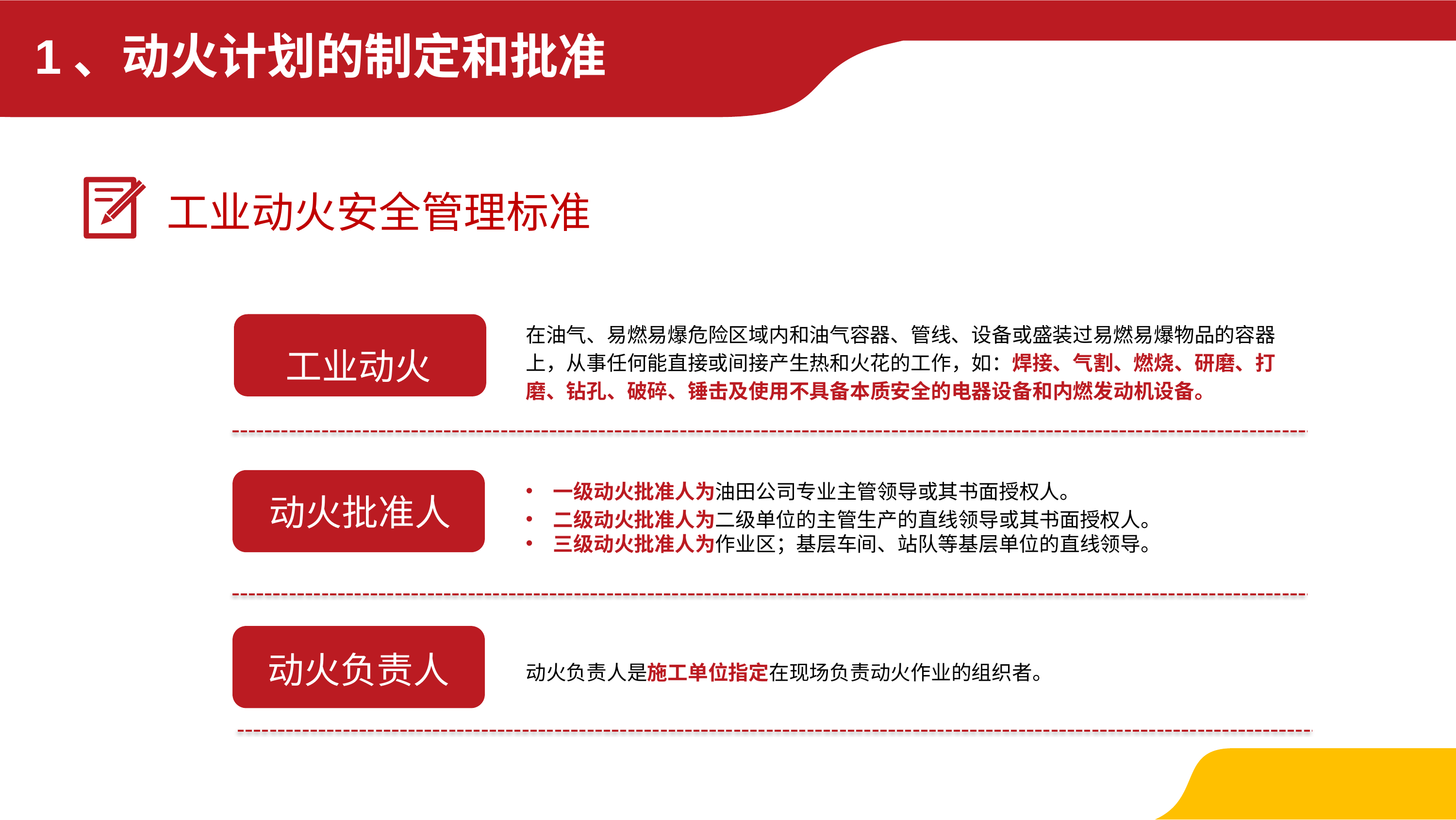

1、动火计划的制定和批准

工业动火安全管理标准

在油气、易燃易爆危险区域内和油气容器、管线、设备或盛装过易燃易爆物品的容器上，从事任何能直接或间接产生热和火花的工作，如：焊接、气割、燃烧、研磨、打磨、钻孔、破碎、锤击及使用不具备本质安全的电器设备和内燃发动机设备。
工业动火

一级动火批准人为油田公司专业主管领导或其书面授权人。
二级动火批准人为二级单位的主管生产的直线领导或其书面授权人。
三级动火批准人为作业区；基层车间、站队等基层单位的直线领导。
动火批准人

动火负责人
动火负责人是施工单位指定在现场负责动火作业的组织者。